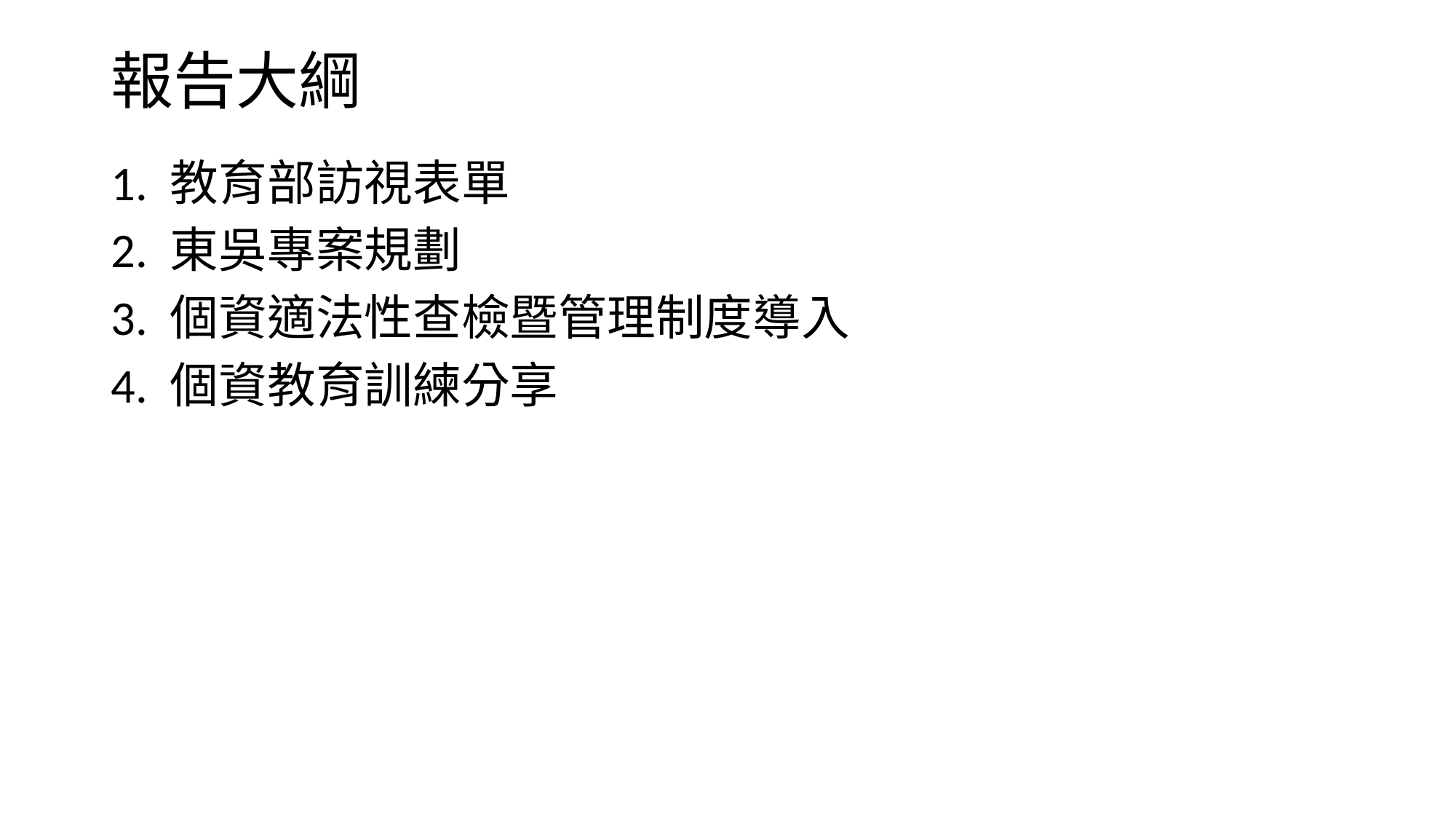

# 報告大綱
1. 教育部訪視表單
2. 東吳專案規劃
3. 個資適法性查檢暨管理制度導入
4. 個資教育訓練分享